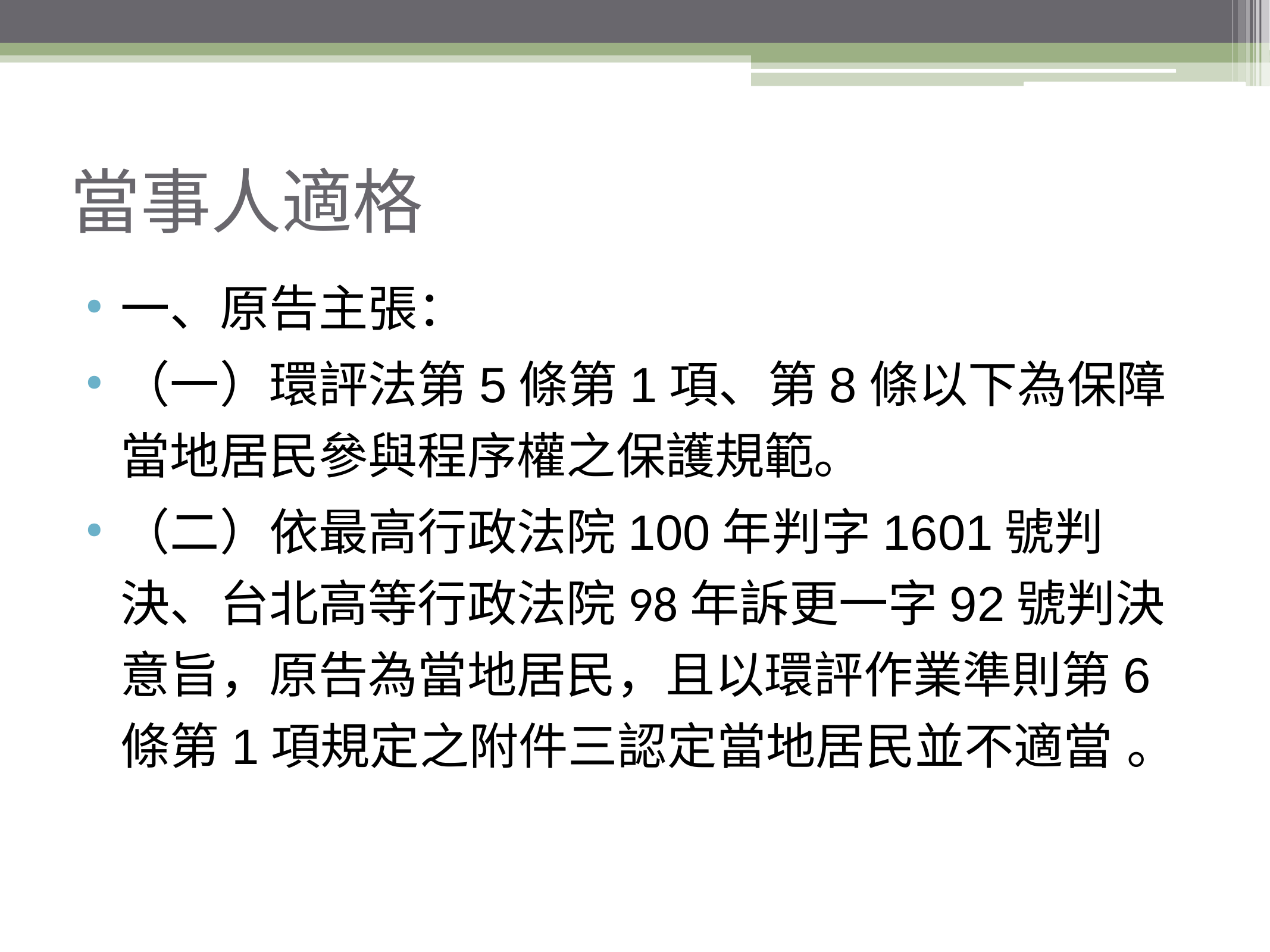

# 當事人適格
一、原告主張：
（一）環評法第5條第1項、第8條以下為保障當地居民參與程序權之保護規範。
（二）依最高行政法院100年判字1601號判決、台北高等行政法院98年訴更一字92號判決意旨，原告為當地居民，且以環評作業準則第6條第1項規定之附件三認定當地居民並不適當 。